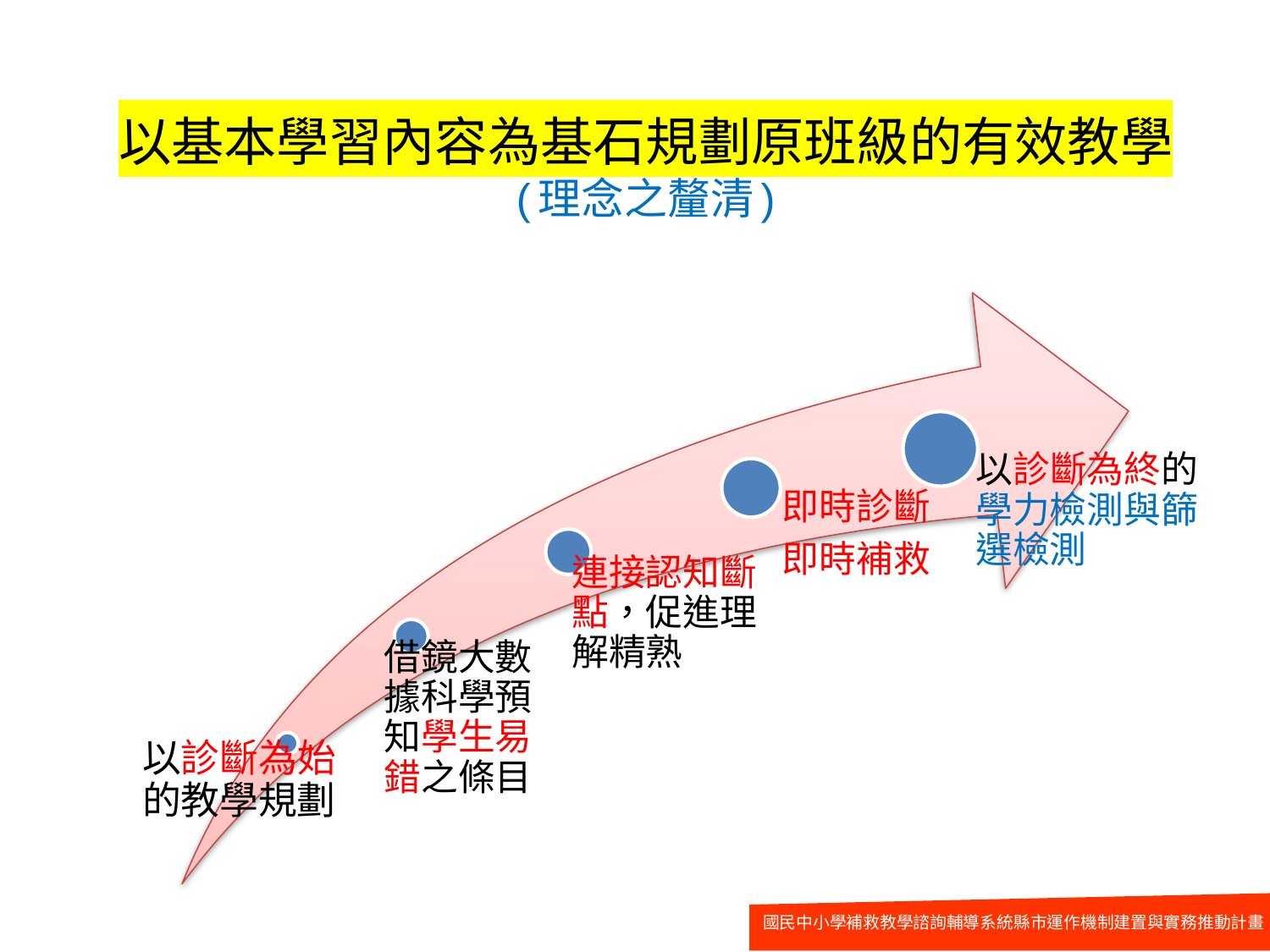

# 以基本學習內容為基石規劃原班級的有效教學 (理念之釐清)
以診斷為始的教學規劃
借鏡大數據科學預知學生易錯之條目
連接認知斷點，促進理解精熟
即時診斷
即時補救
以診斷為終的學力檢測與篩選檢測